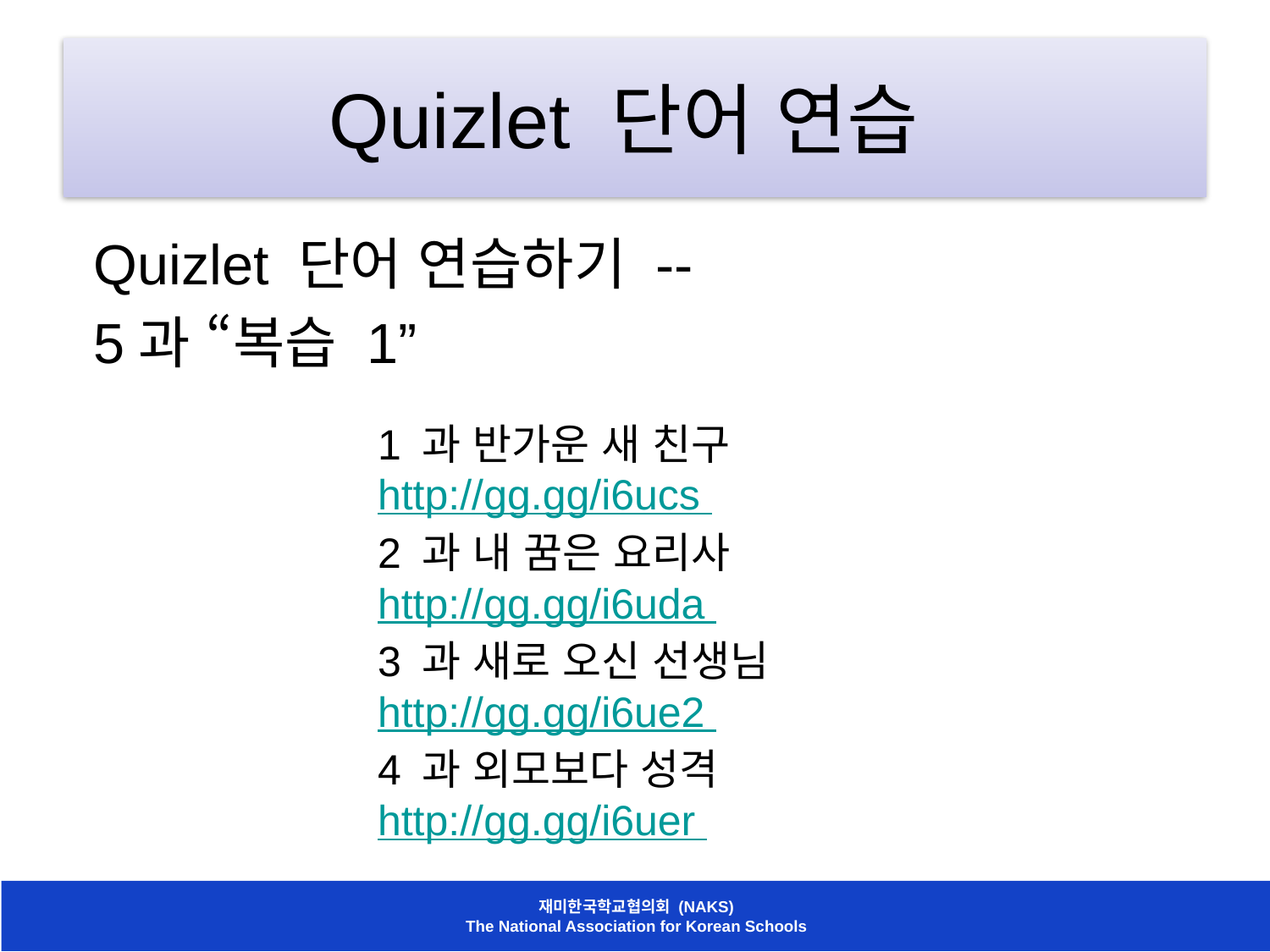

# Quizlet 단어 연습

Quizlet 단어 연습하기 --
5과 “복습 1”

| 1 과 반가운 새 친구 http://gg.gg/i6ucs 2 과 내 꿈은 요리사 http://gg.gg/i6uda 3 과 새로 오신 선생님 http://gg.gg/i6ue2 4 과 외모보다 성격 http://gg.gg/i6uer |
| --- |
재미한국학교협의회 (NAKS)
The National Association for Korean Schools